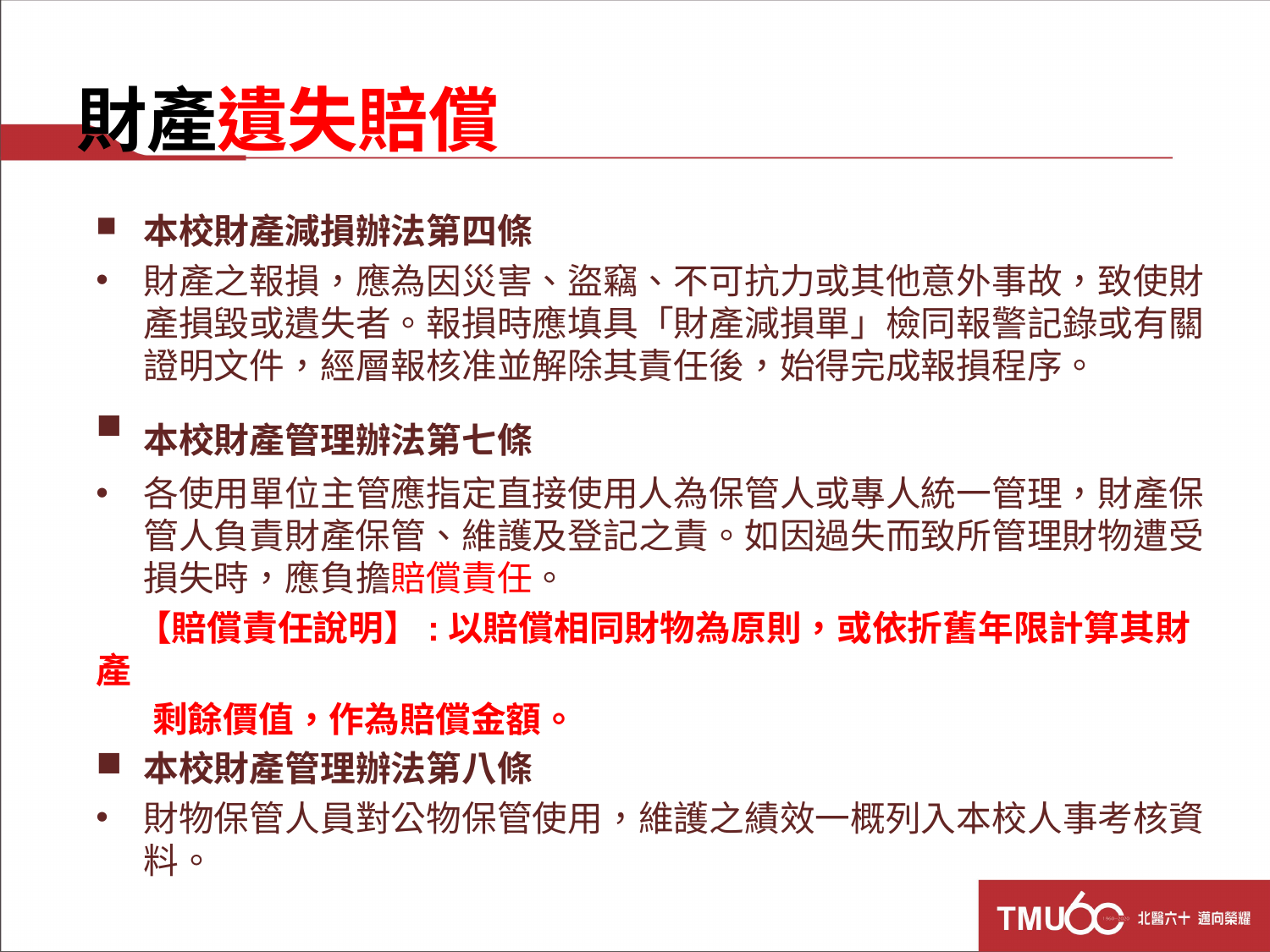

# 財產遺失賠償
本校財產減損辦法第四條
財產之報損，應為因災害、盜竊、不可抗力或其他意外事故，致使財產損毀或遺失者。報損時應填具「財產減損單」檢同報警記錄或有關證明文件，經層報核准並解除其責任後，始得完成報損程序。
本校財產管理辦法第七條
各使用單位主管應指定直接使用人為保管人或專人統一管理，財產保管人負責財產保管、維護及登記之責。如因過失而致所管理財物遭受損失時，應負擔賠償責任。
    【賠償責任說明】:以賠償相同財物為原則，或依折舊年限計算其財產
      剩餘價值，作為賠償金額。
本校財產管理辦法第八條
財物保管人員對公物保管使用，維護之績效一概列入本校人事考核資料。